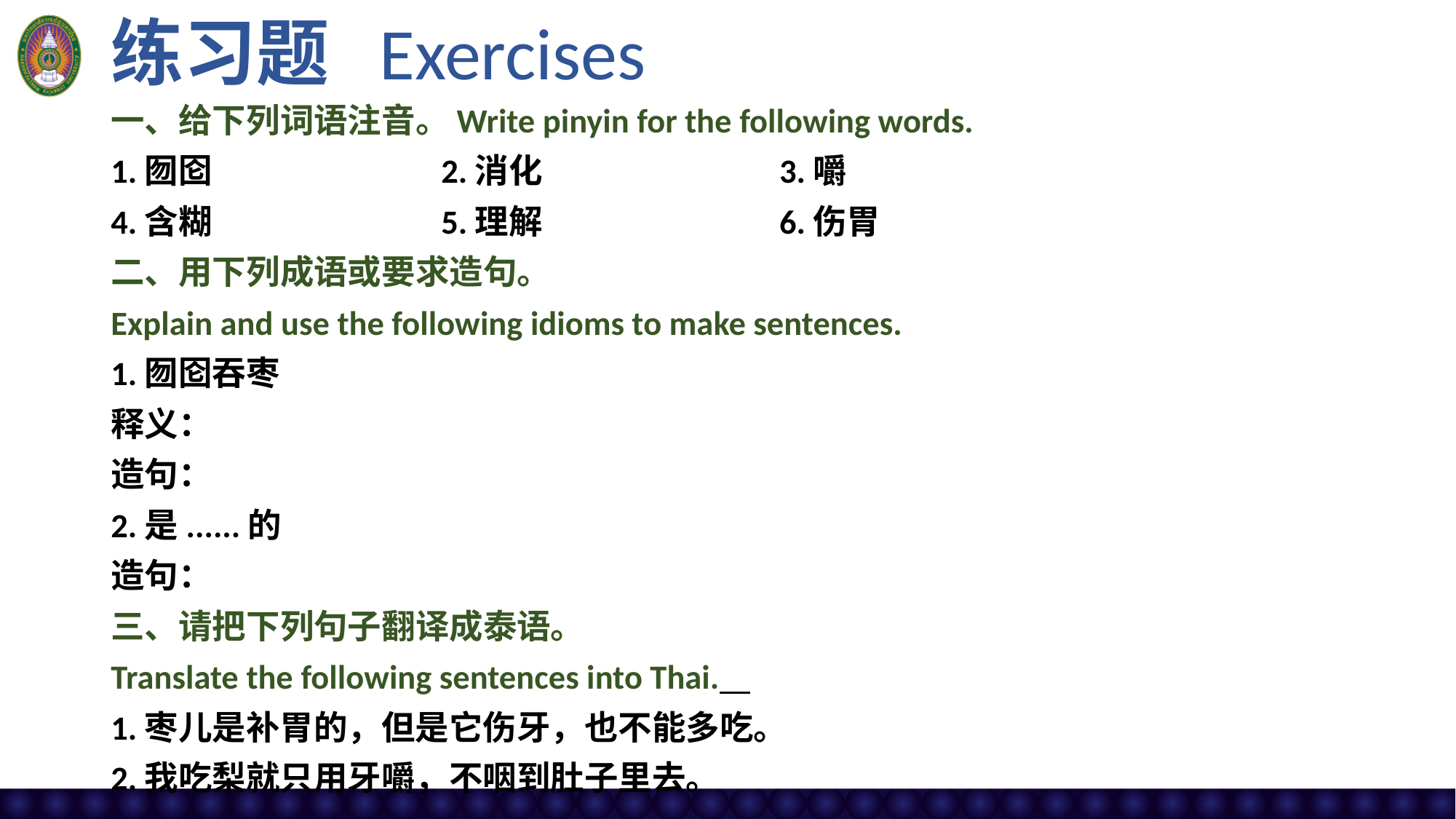

# 练习题  Exercises
一、给下列词语注音。Write pinyin for the following words.
1.囫囵                             2.消化                              3.嚼
4.含糊                             5.理解                              6.伤胃
二、用下列成语或要求造句。
Explain and use the following idioms to make sentences.
1.囫囵吞枣
释义：
造句：
2.是......的
造句：
三、请把下列句子翻译成泰语。
Translate the following sentences into Thai.
1.枣儿是补胃的，但是它伤牙，也不能多吃。
2.我吃梨就只用牙嚼，不咽到肚子里去。